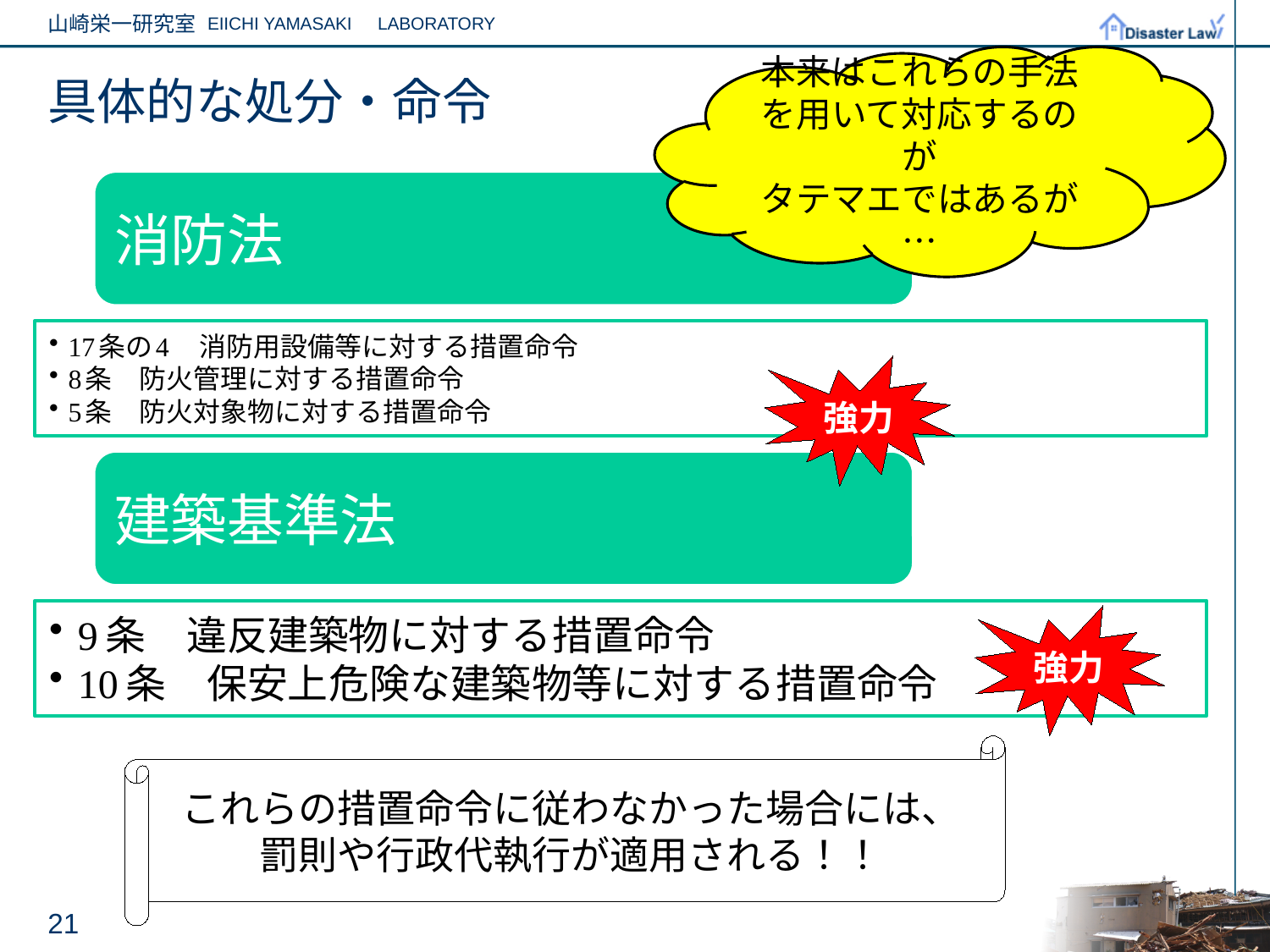

本来はこれらの手法を用いて対応するのが
タテマエではあるが…
# 具体的な処分・命令
消防法
建築基準法
17条の4　消防用設備等に対する措置命令
9条　違反建築物に対する措置命令
10条　保安上危険な建築物等に対する措置命令
5条　防火対象物に対する措置命令
8条　防火管理に対する措置命令
強力
強力
これらの措置命令に従わなかった場合には、
罰則や行政代執行が適用される！！
21